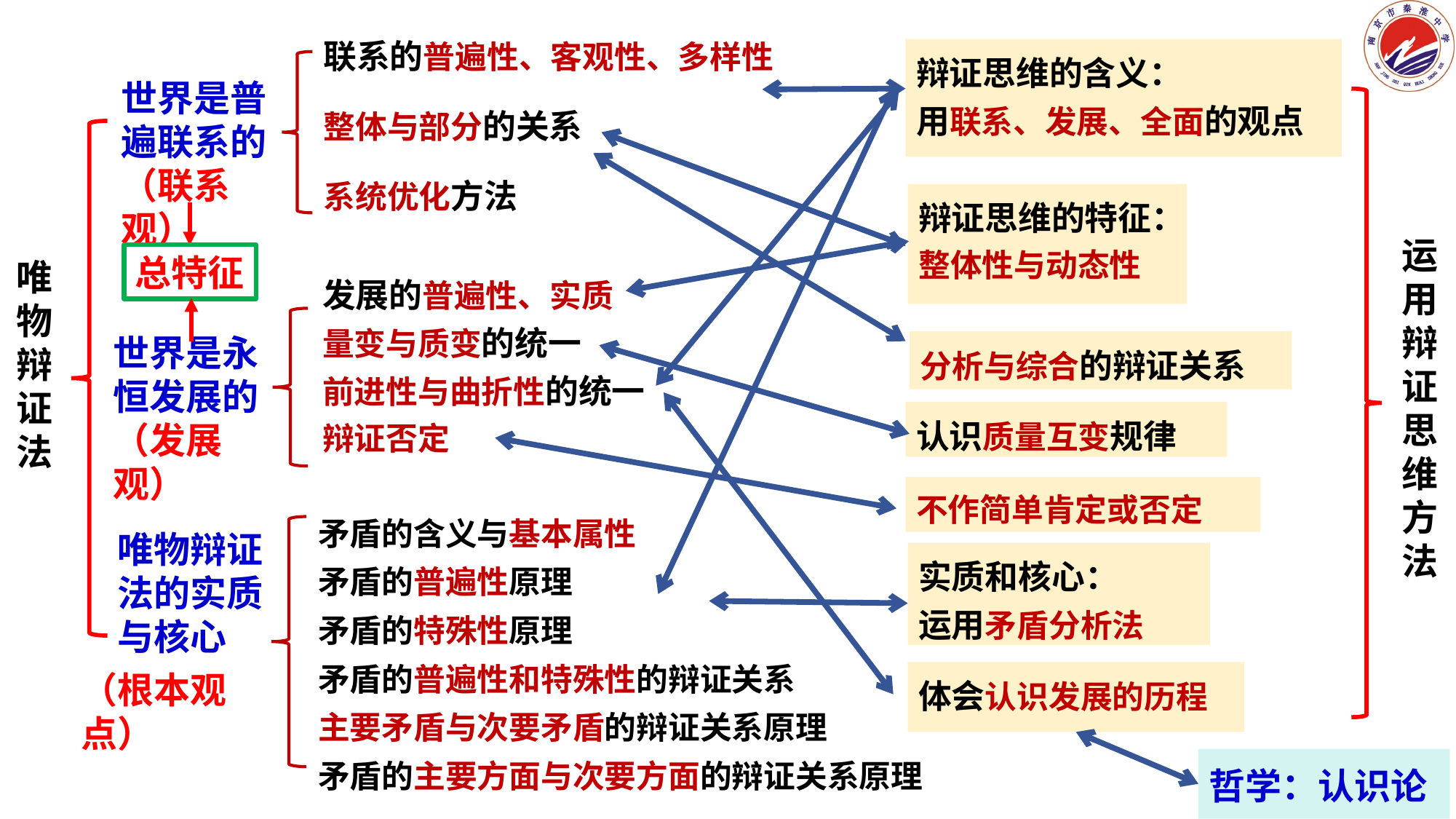

联系的普遍性、客观性、多样性

整体与部分的关系

系统优化方法

辩证思维的含义：
用联系、发展、全面的观点

世界是普遍联系的
（联系观）

辩证思维的特征：
整体性与动态性
运用辩证思维方法
总特征
唯物辩证法
发展的普遍性、实质
量变与质变的统一
前进性与曲折性的统一
辩证否定

世界是永恒发展的
（发展观）
分析与综合的辩证关系
认识质量互变规律
不作简单肯定或否定
矛盾的含义与基本属性
矛盾的普遍性原理
矛盾的特殊性原理
矛盾的普遍性和特殊性的辩证关系
主要矛盾与次要矛盾的辩证关系原理
矛盾的主要方面与次要方面的辩证关系原理

唯物辩证法的实质与核心
实质和核心：
运用矛盾分析法
（根本观点）
体会认识发展的历程
哲学：认识论